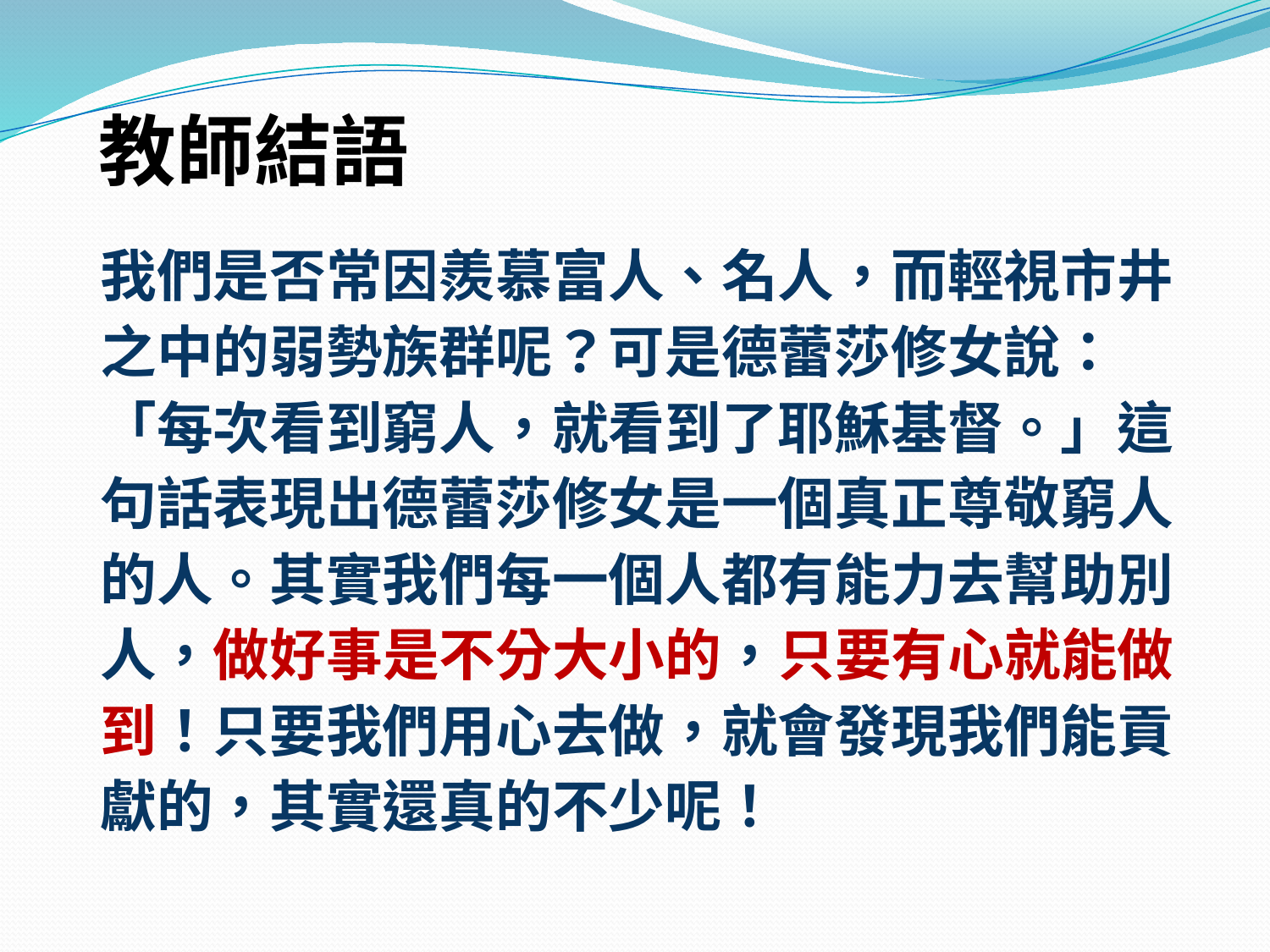

教師結語
我們是否常因羨慕富人、名人，而輕視市井之中的弱勢族群呢？可是德蕾莎修女說：「每次看到窮人，就看到了耶穌基督。」這句話表現出德蕾莎修女是一個真正尊敬窮人的人。其實我們每一個人都有能力去幫助別人，做好事是不分大小的，只要有心就能做到！只要我們用心去做，就會發現我們能貢獻的，其實還真的不少呢！